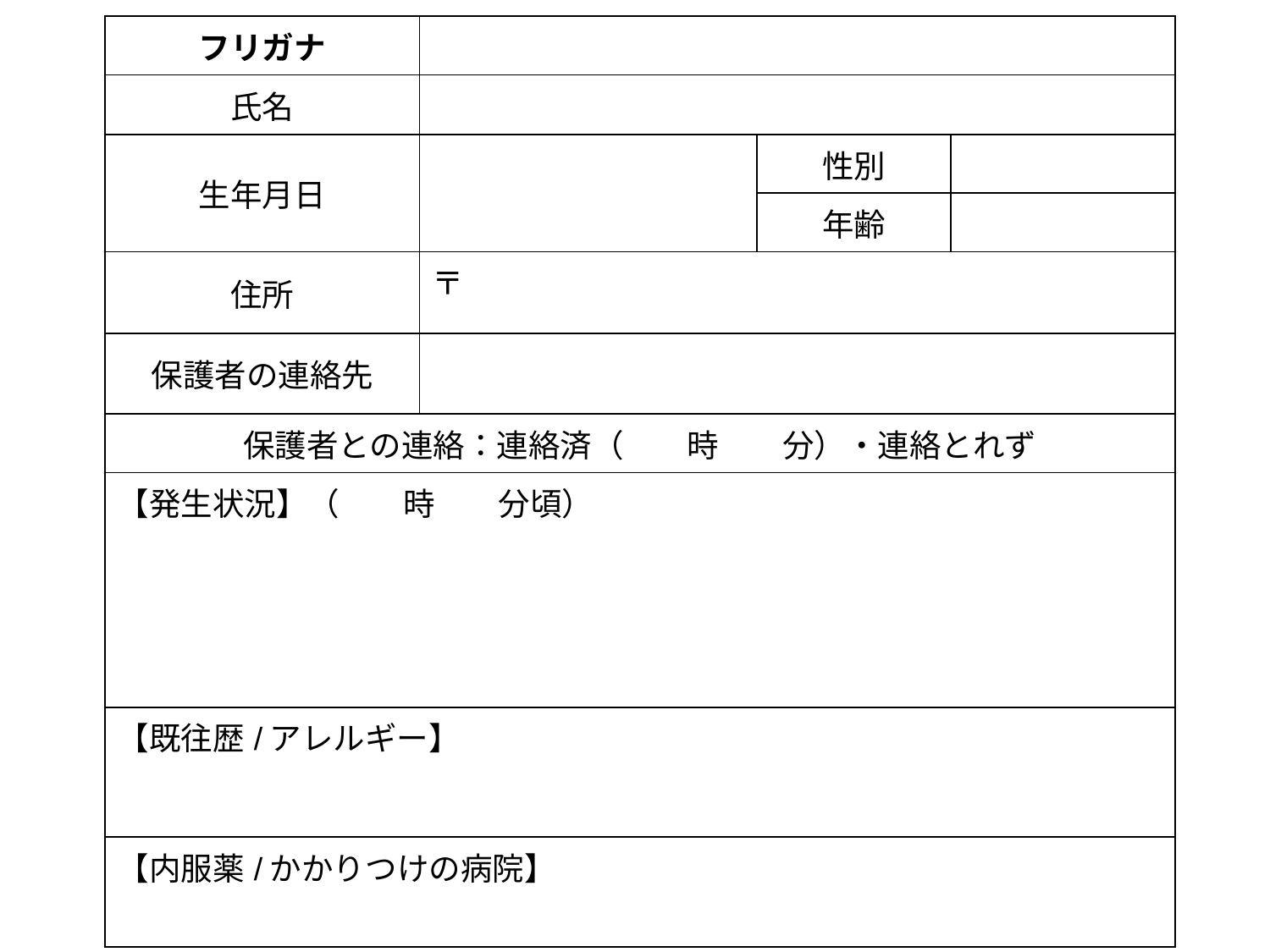

| フリガナ |  |  |  |
| --- | --- | --- | --- |
| 氏名 |  |  |  |
| 生年月日 |  | 性別 |  |
|  |  | 年齢 |  |
| 住所 | 〒 |  |  |
| 保護者の連絡先 |  |  |  |
| 保護者との連絡：連絡済（　　時　　分）・連絡とれず |  |  |  |
| 【発生状況】（　　時　　分頃） |  |  |  |
| 【既往歴/アレルギー】 |  |  |  |
| 【内服薬/かかりつけの病院】 |  |  |  |